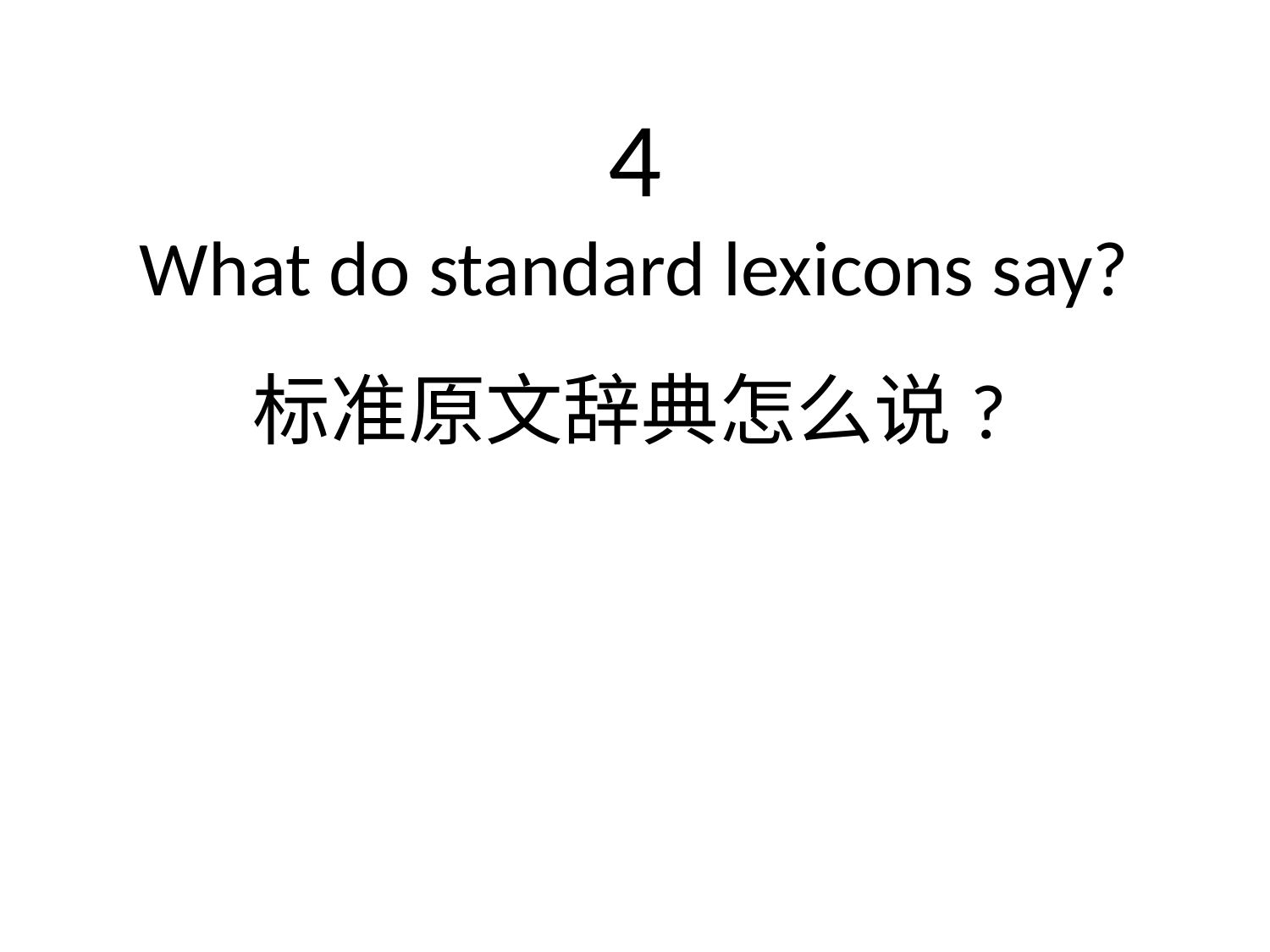

# 4 What do standard lexicons say?

标准原文辞典怎么说?